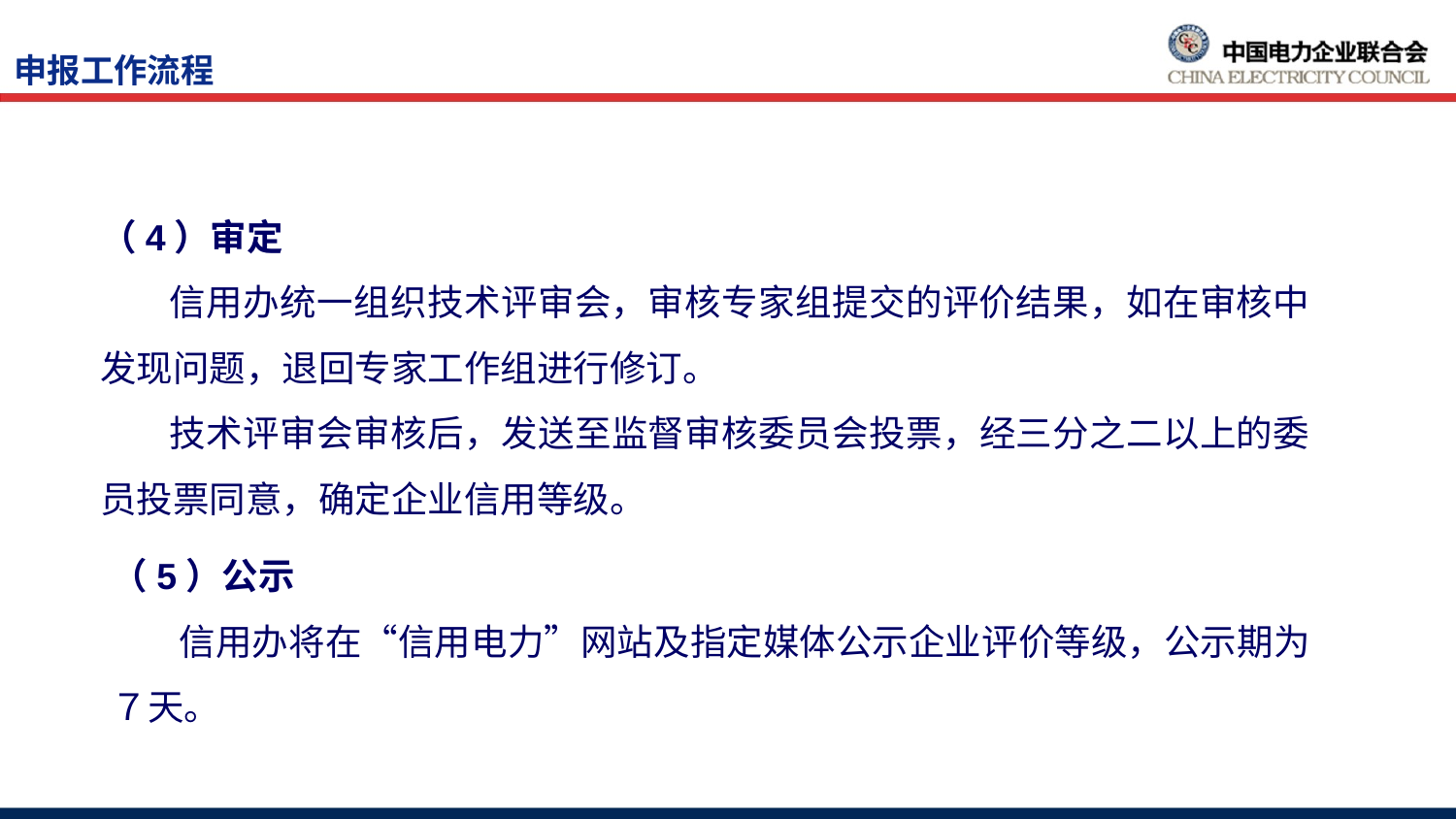

申报工作流程
（4）审定
       信用办统一组织技术评审会，审核专家组提交的评价结果，如在审核中发现问题，退回专家工作组进行修订。
       技术评审会审核后，发送至监督审核委员会投票，经三分之二以上的委员投票同意，确定企业信用等级。
（5）公示
       信用办将在“信用电力”网站及指定媒体公示企业评价等级，公示期为７天。